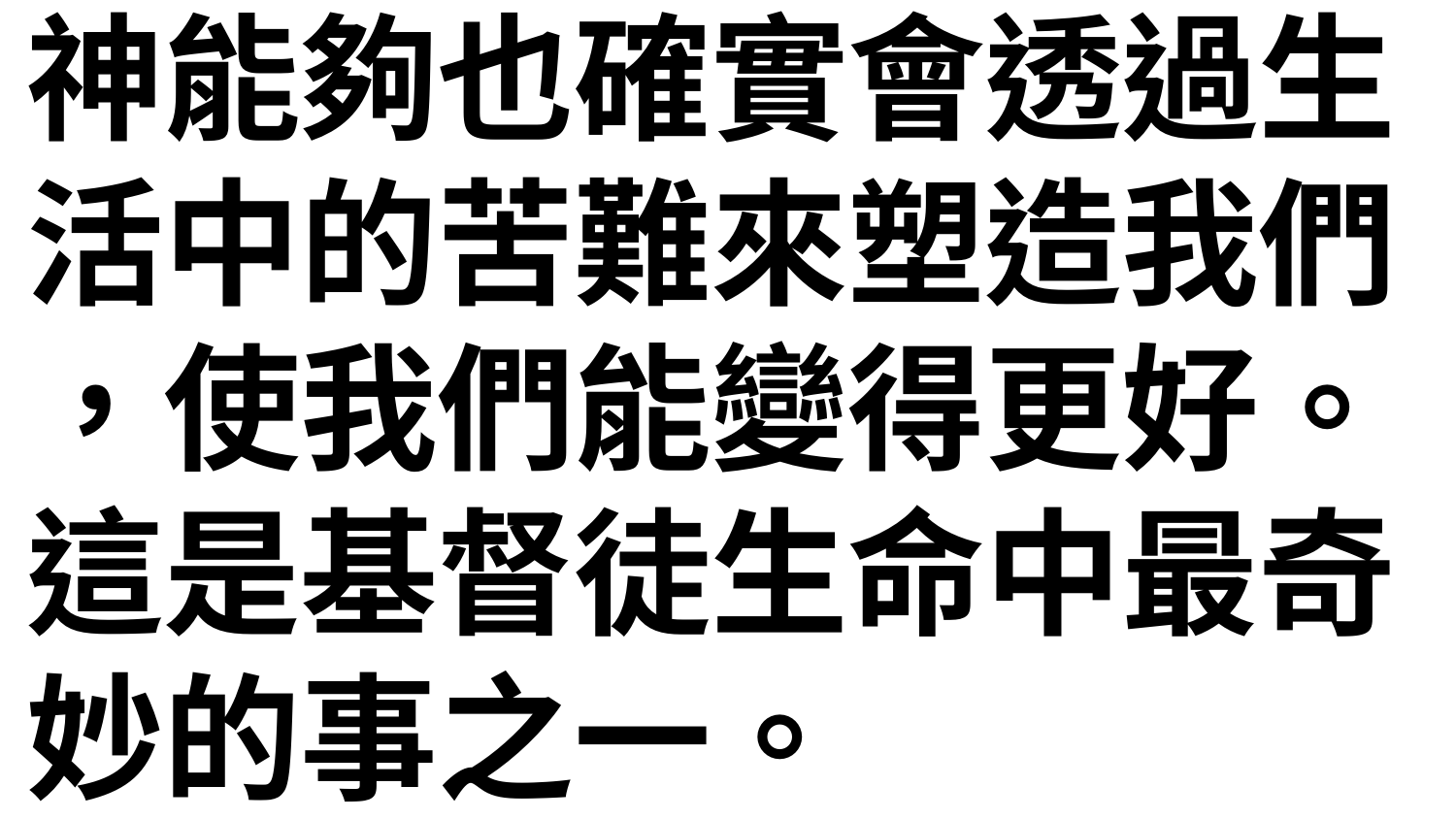

神能夠也確實會透過生活中的苦難來塑造我們
，使我們能變得更好。這是基督徒生命中最奇妙的事之一。